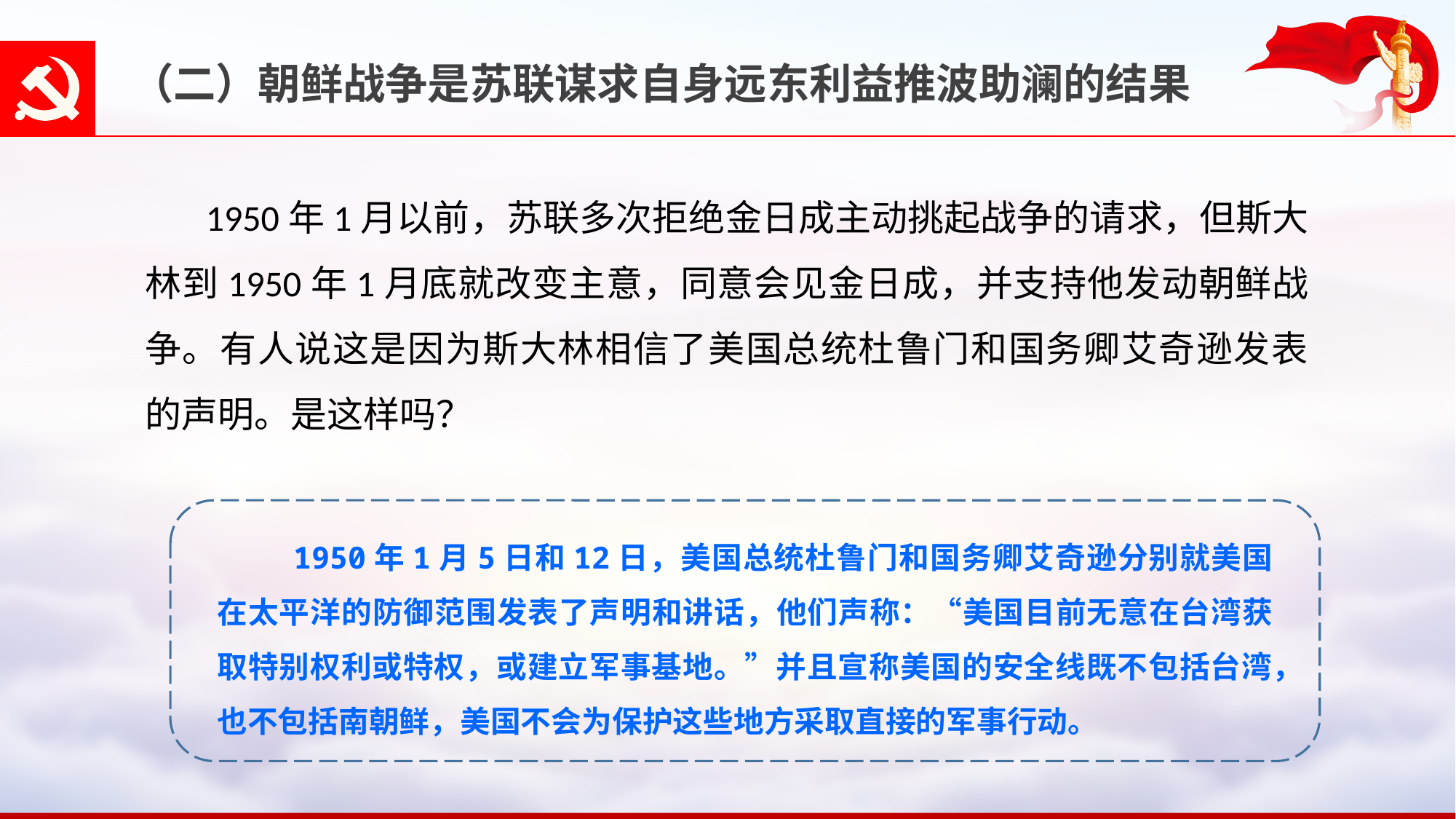

（二）朝鲜战争是苏联谋求自身远东利益推波助澜的结果
        1950年1月以前，苏联多次拒绝金日成主动挑起战争的请求，但斯大林到1950年1月底就改变主意，同意会见金日成，并支持他发动朝鲜战争。有人说这是因为斯大林相信了美国总统杜鲁门和国务卿艾奇逊发表的声明。是这样吗？

    1950年1月5日和12日，美国总统杜鲁门和国务卿艾奇逊分别就美国在太平洋的防御范围发表了声明和讲话，他们声称：“美国目前无意在台湾获取特别权利或特权，或建立军事基地。”并且宣称美国的安全线既不包括台湾，也不包括南朝鲜，美国不会为保护这些地方采取直接的军事行动。